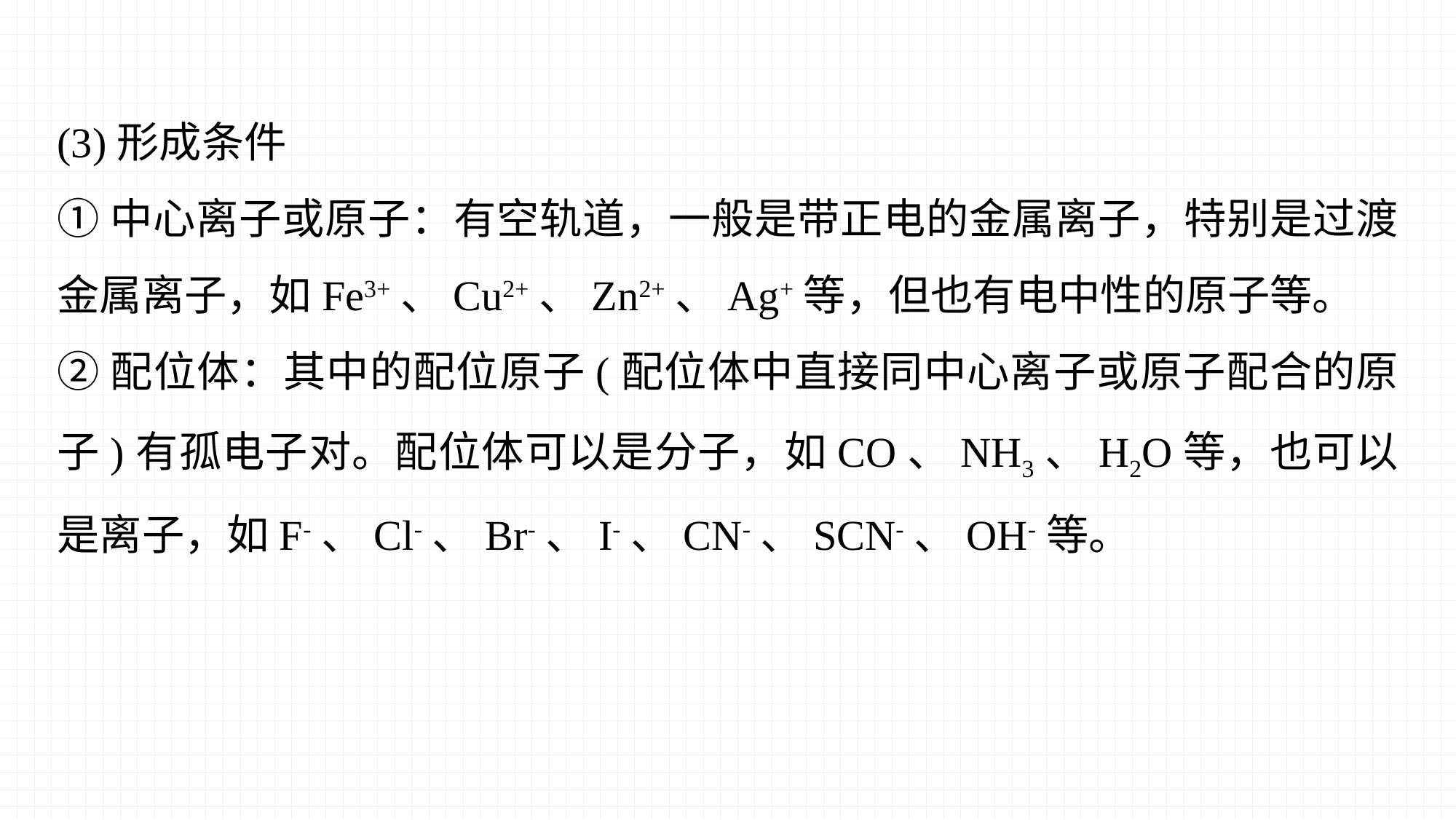

(3)形成条件
①中心离子或原子：有空轨道，一般是带正电的金属离子，特别是过渡金属离子，如Fe3+、Cu2+、Zn2+、Ag+等，但也有电中性的原子等。
②配位体：其中的配位原子(配位体中直接同中心离子或原子配合的原子)有孤电子对。配位体可以是分子，如CO、NH3、H2O等，也可以是离子，如F-、Cl-、Br-、I-、CN-、SCN-、OH-等。